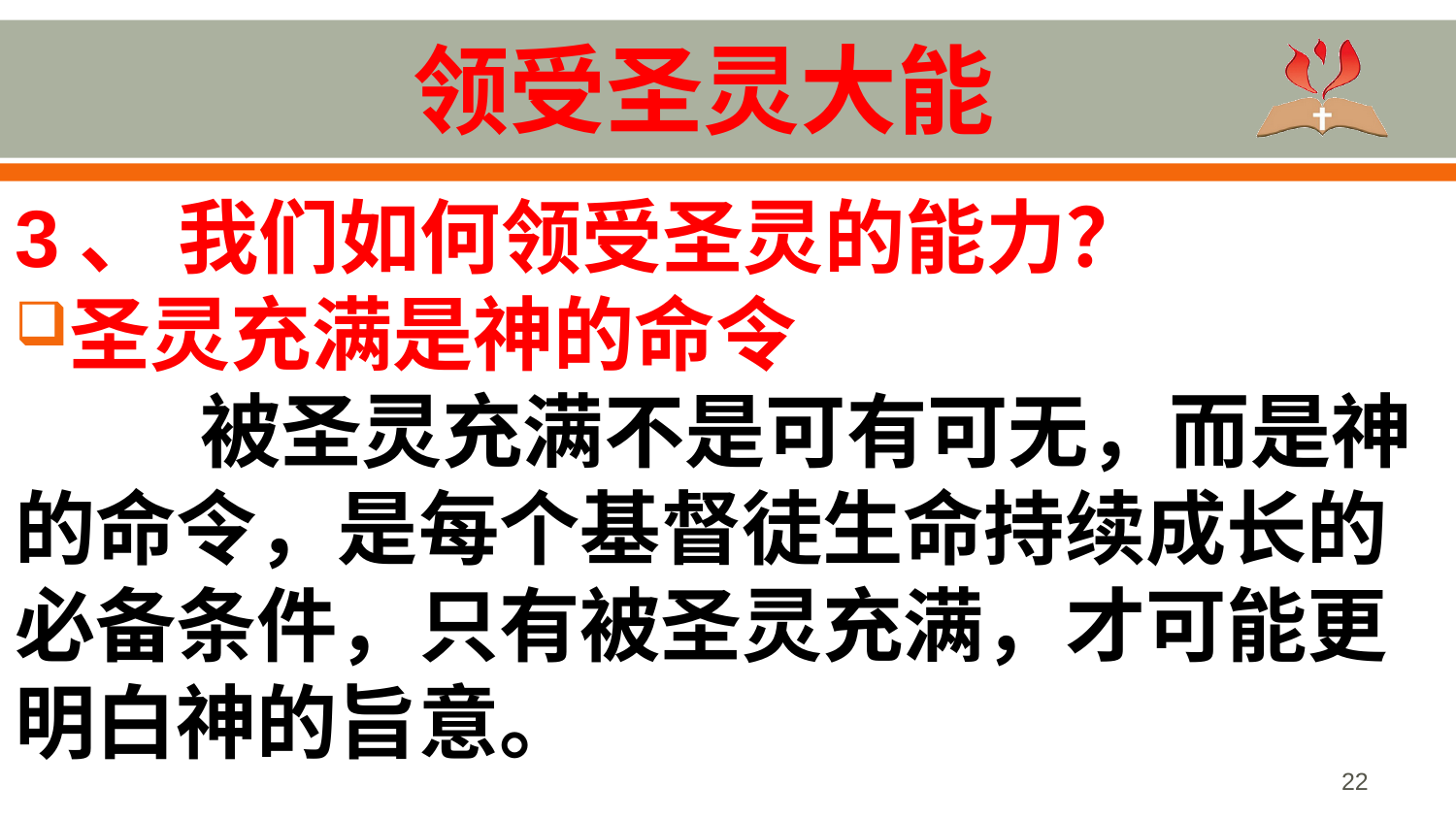

# 领受圣灵大能
3、 我们如何领受圣灵的能力？
圣灵充满是神的命令
         被圣灵充满不是可有可无，而是神的命令，是每个基督徒生命持续成长的必备条件，只有被圣灵充满，才可能更明白神的旨意。

22